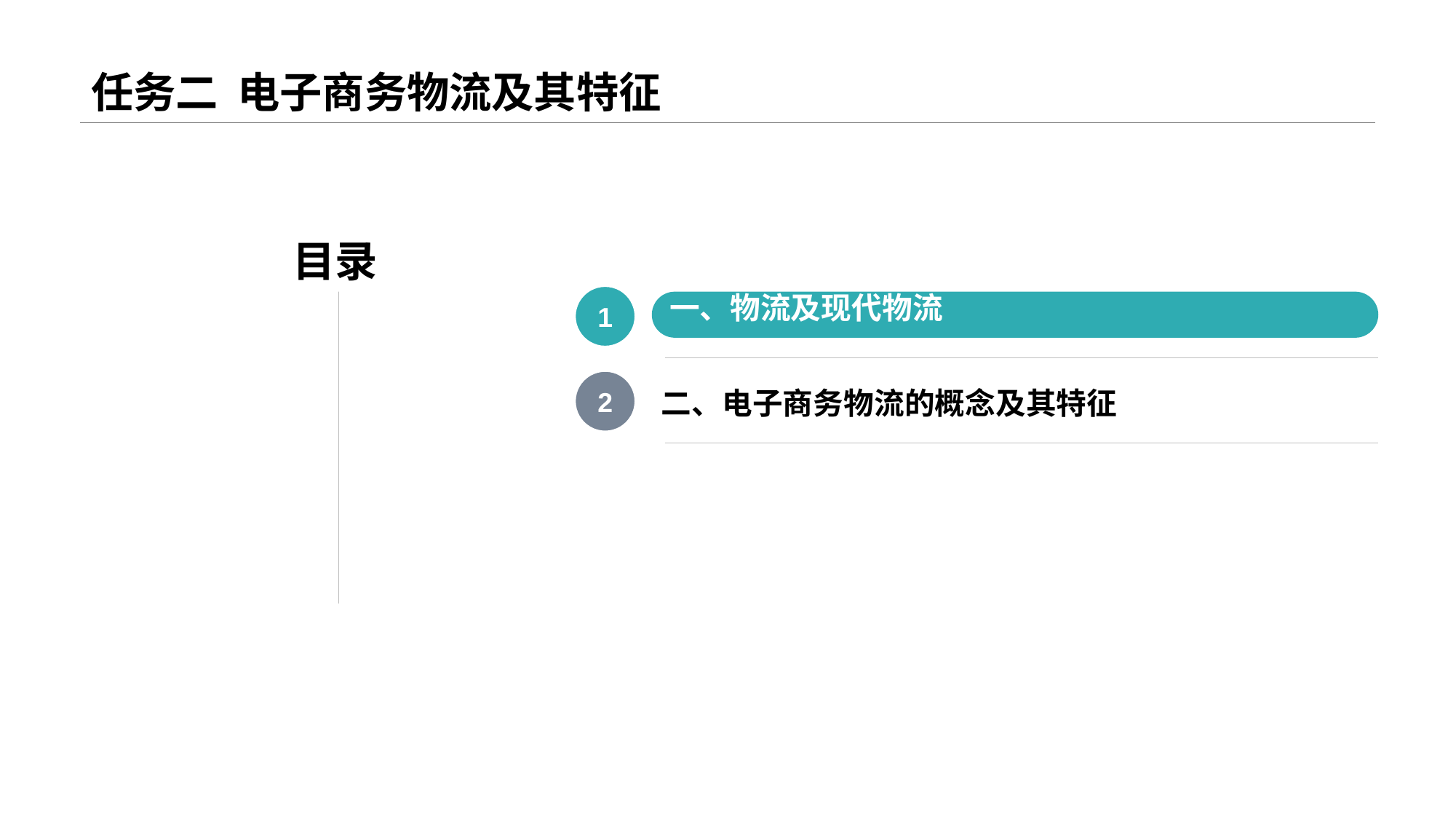

# 任务二  电子商务物流及其特征
目录
1
一、物流及现代物流
2
二、电子商务物流的概念及其特征